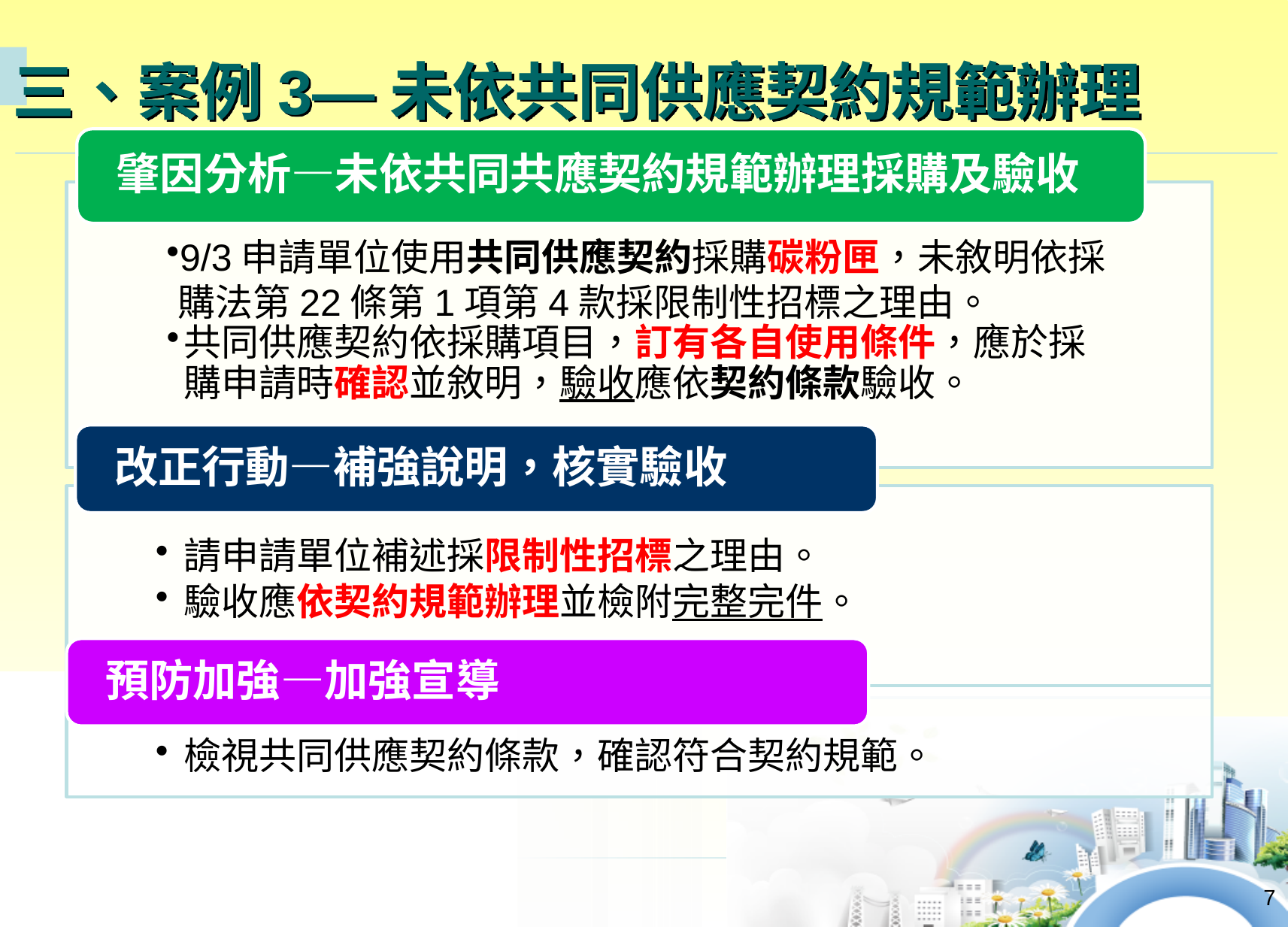

三、案例3—未依共同供應契約規範辦理
9/3申請單位使用共同供應契約採購碳粉匣，未敘明依採購法第22條第1項第4款採限制性招標之理由。
共同供應契約依採購項目，訂有各自使用條件，應於採購申請時確認並敘明，驗收應依契約條款驗收。
肇因分析—未依共同共應契約規範辦理採購及驗收
請申請單位補述採限制性招標之理由。
驗收應依契約規範辦理並檢附完整完件。
改正行動—補強說明，核實驗收
檢視共同供應契約條款，確認符合契約規範。
預防加強—加強宣導
7